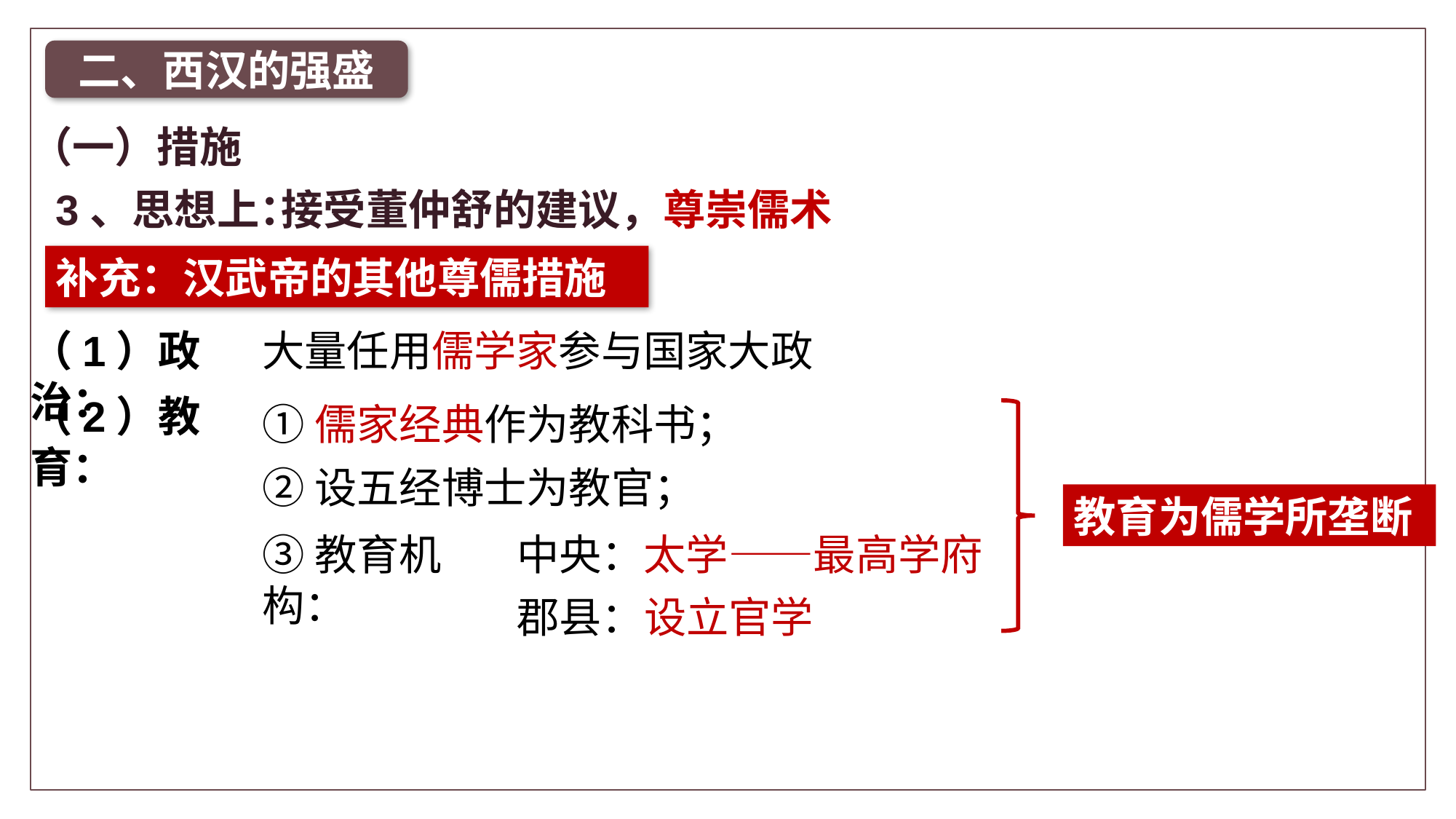

二、西汉的强盛
（一）措施
3、思想上：
接受董仲舒的建议，尊崇儒术
补充：汉武帝的其他尊儒措施
（1）政治：
大量任用儒学家参与国家大政
（2）教育：
①儒家经典作为教科书；

②设五经博士为教官；
教育为儒学所垄断
中央：太学——最高学府
③教育机构：
郡县：设立官学